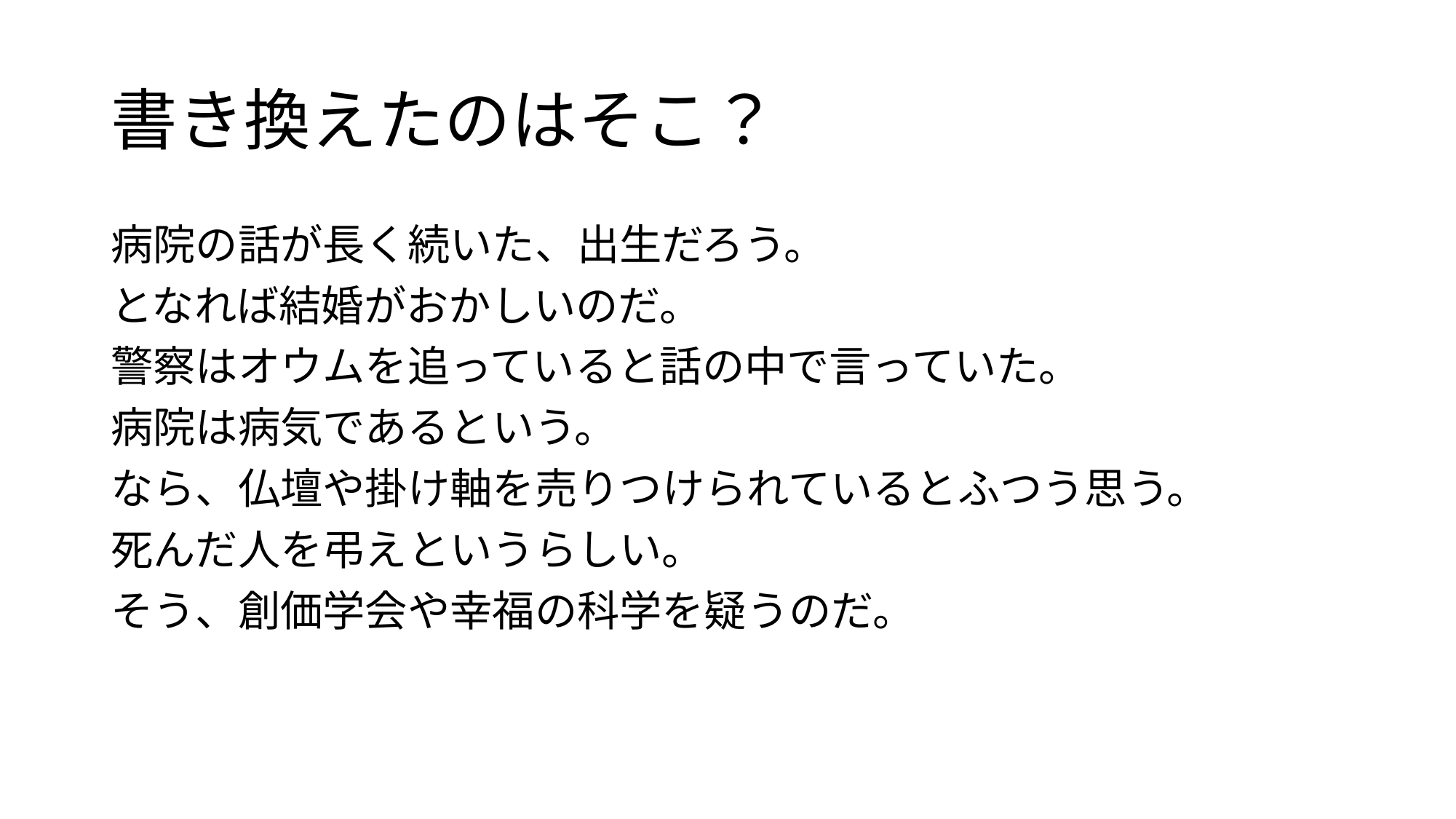

# 書き換えたのはそこ？
病院の話が長く続いた、出生だろう。
となれば結婚がおかしいのだ。
警察はオウムを追っていると話の中で言っていた。
病院は病気であるという。
なら、仏壇や掛け軸を売りつけられているとふつう思う。
死んだ人を弔えというらしい。
そう、創価学会や幸福の科学を疑うのだ。